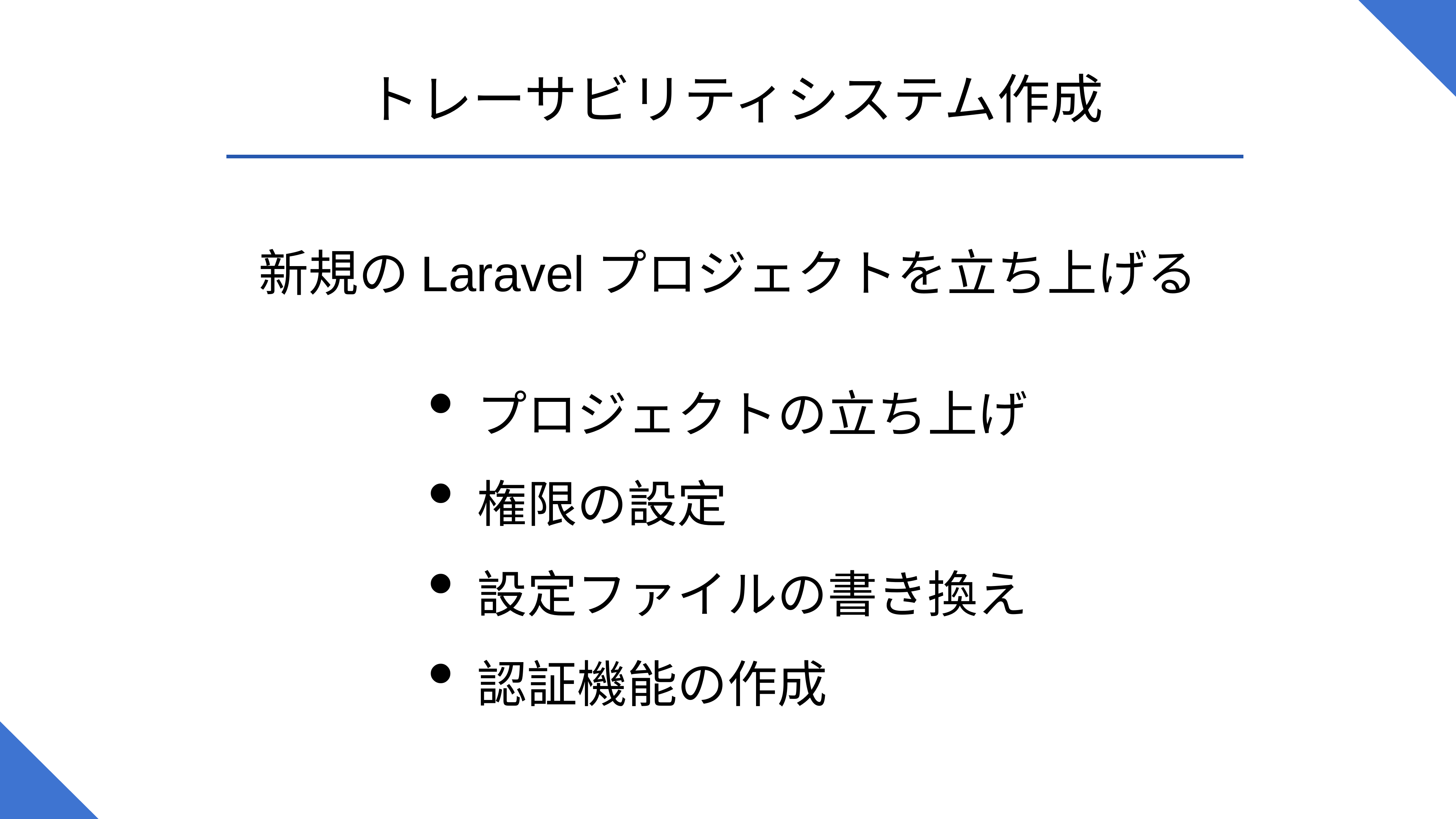

トレーサビリティシステム作成
新規のLaravelプロジェクトを立ち上げる
プロジェクトの立ち上げ
権限の設定
設定ファイルの書き換え
認証機能の作成
25